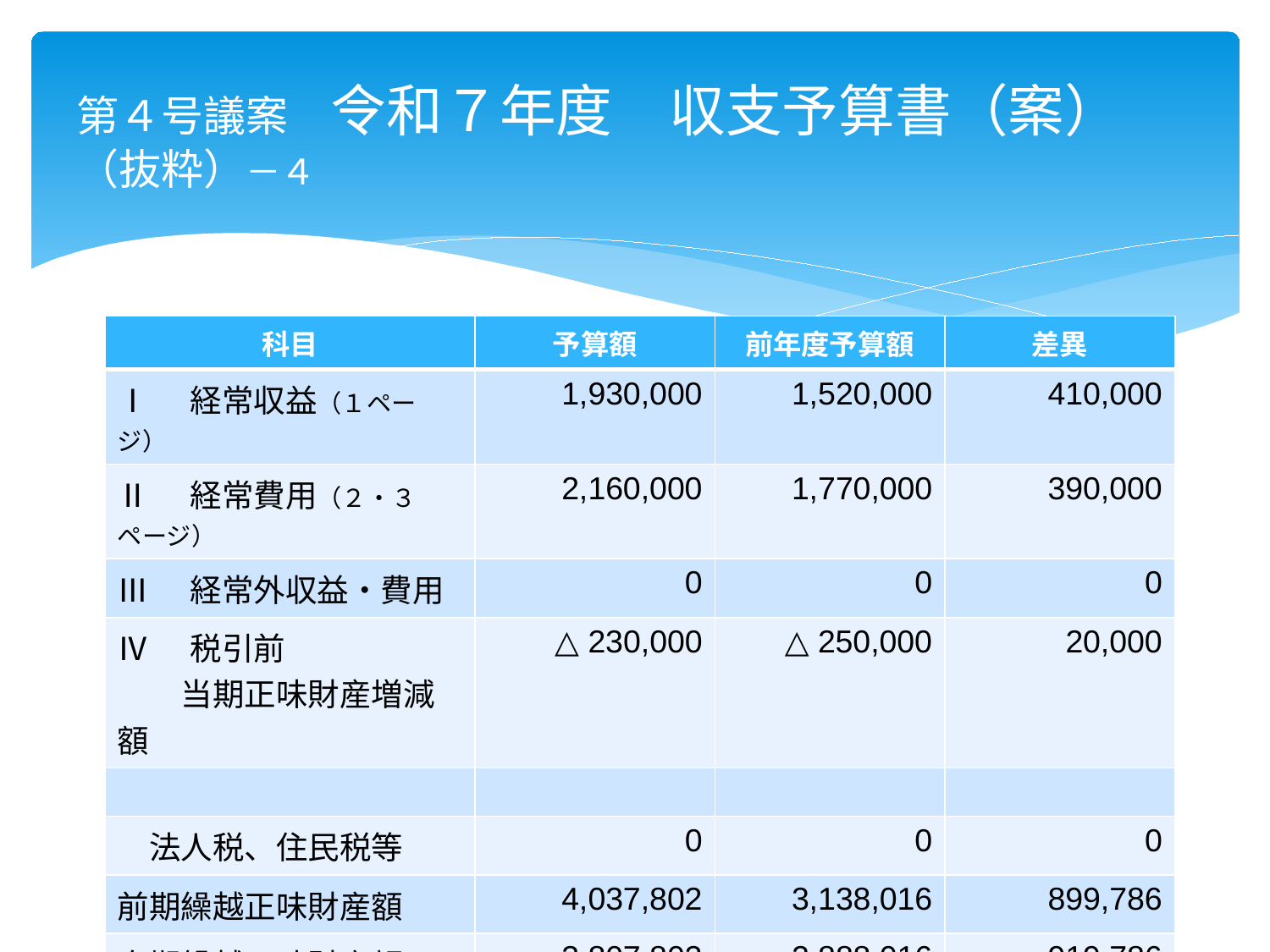

# 第４号議案　令和７年度　収支予算書（案）（抜粋）－４
| 科目 | 予算額 | 前年度予算額 | 差異 |
| --- | --- | --- | --- |
| Ⅰ　経常収益（１ページ） | 1,930,000 | 1,520,000 | 410,000 |
| Ⅱ　経常費用（２・３ページ） | 2,160,000 | 1,770,000 | 390,000 |
| Ⅲ　経常外収益・費用 | 0 | 0 | 0 |
| Ⅳ　税引前 　　当期正味財産増減額 | △ 230,000 | △ 250,000 | 20,000 |
|  |  |  |  |
| 法人税、住民税等 | 0 | 0 | 0 |
| 前期繰越正味財産額 | 4,037,802 | 3,138,016 | 899,786 |
| 次期繰越正味財産額 | 3,807,802 | 2,888,016 | 919,786 |